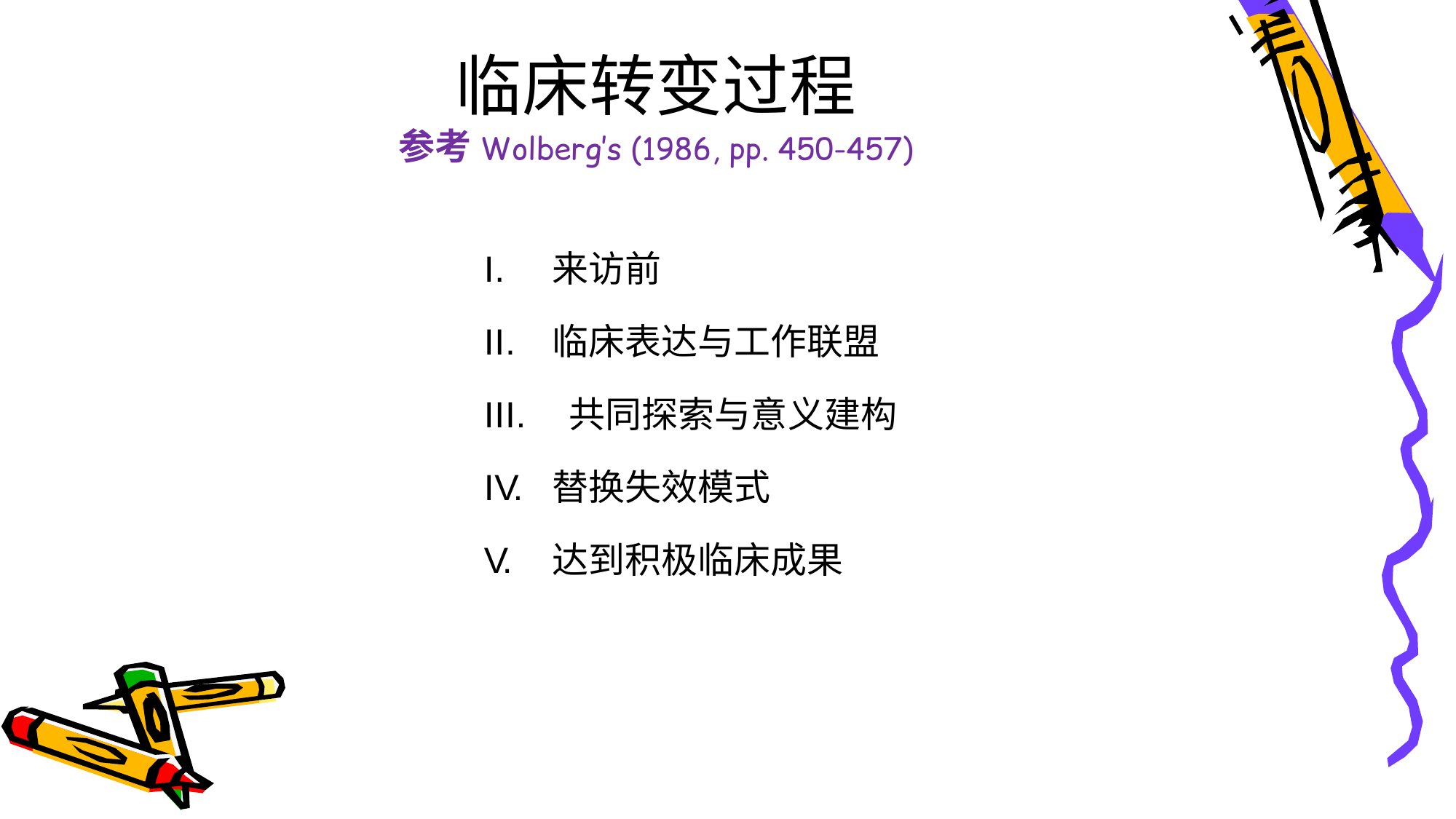

# 临床转变过程 参考Wolberg’s (1986, pp. 450-457)
来访前
临床表达与工作联盟
 共同探索与意义建构
替换失效模式
达到积极临床成果